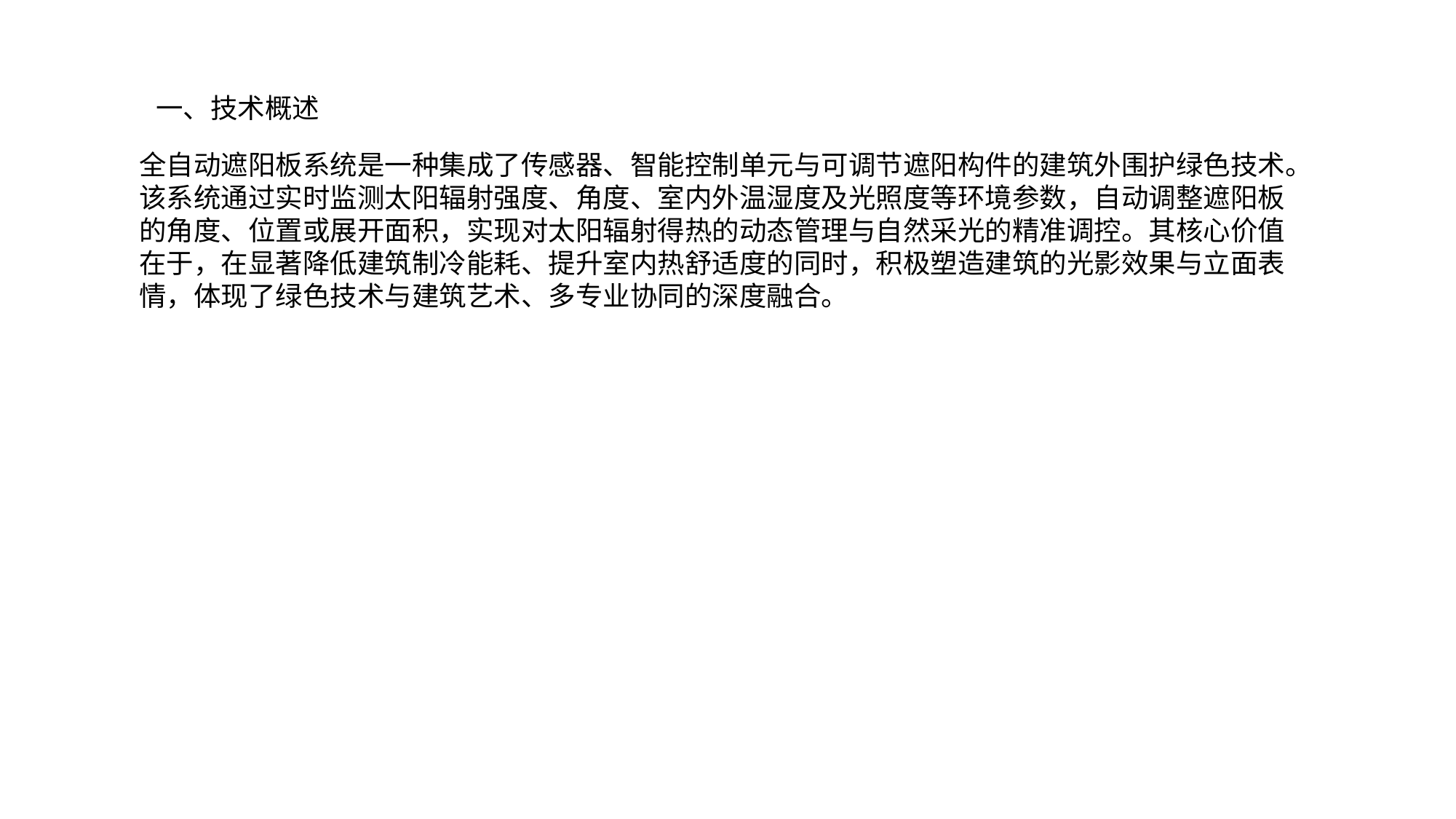

一、技术概述
全自动遮阳板系统是一种集成了传感器、智能控制单元与可调节遮阳构件的建筑外围护绿色技术。该系统通过实时监测太阳辐射强度、角度、室内外温湿度及光照度等环境参数，自动调整遮阳板的角度、位置或展开面积，实现对太阳辐射得热的动态管理与自然采光的精准调控。其核心价值在于，在显著降低建筑制冷能耗、提升室内热舒适度的同时，积极塑造建筑的光影效果与立面表情，体现了绿色技术与建筑艺术、多专业协同的深度融合。